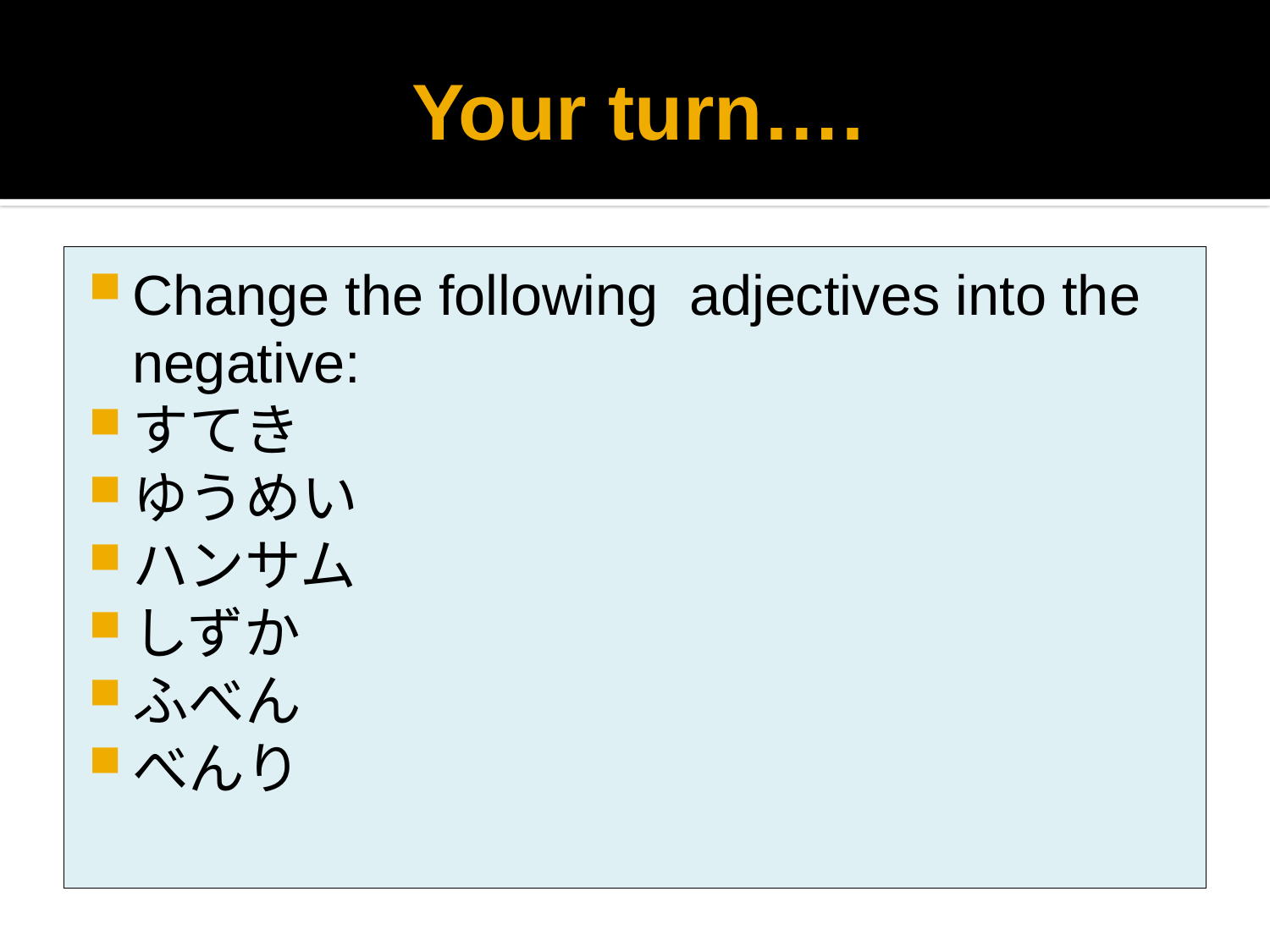

# Your turn….
Change the following  adjectives into the negative:
すてき
ゆうめい
ハンサム
しずか
ふべん
べんり